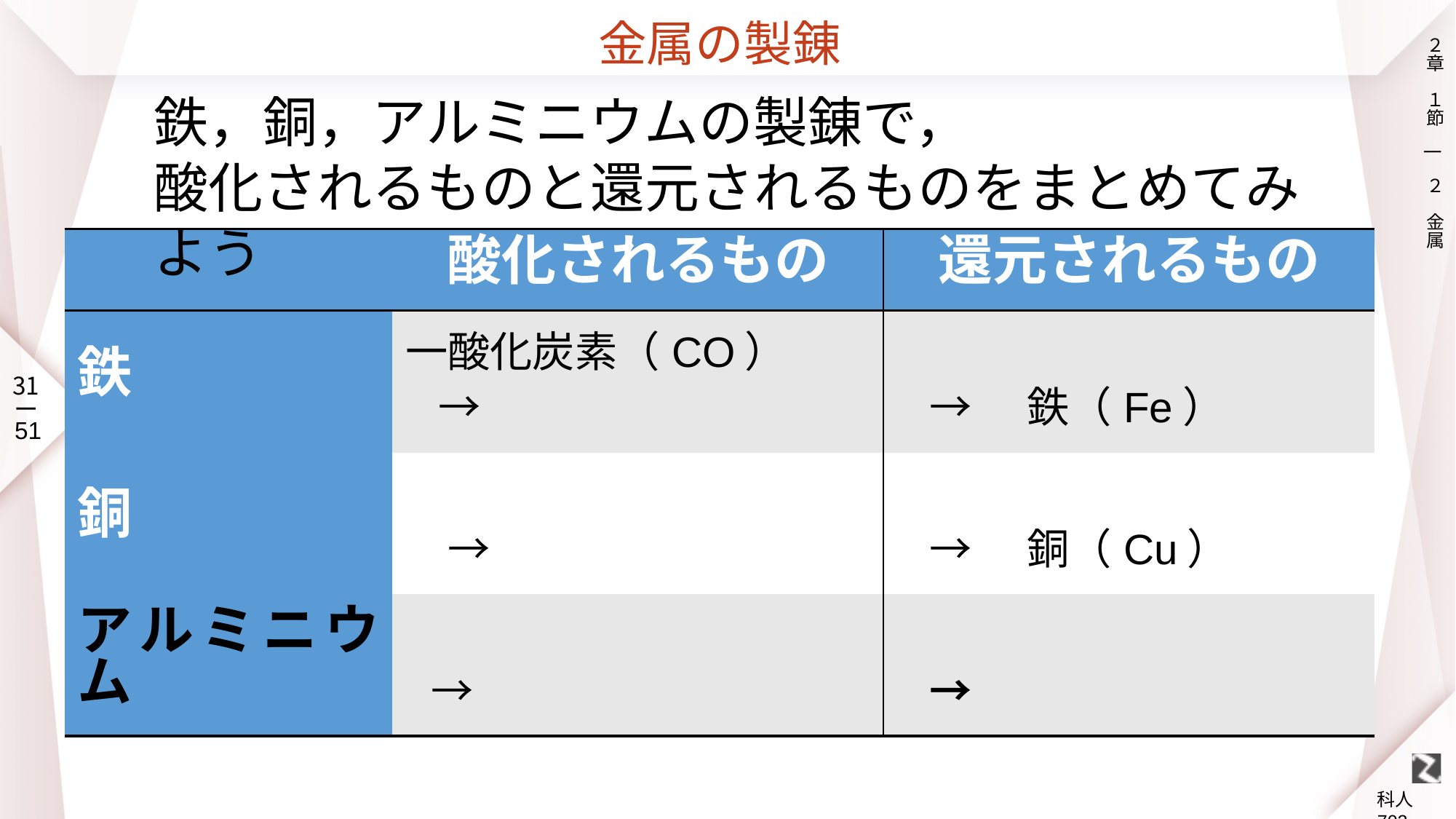

# 金属の製錬
２章　１節　|　２　金属
鉄，銅，アルミニウムの製錬で，
酸化されるものと還元されるものをまとめてみよう
|  | 酸化されるもの | 還元されるもの |
| --- | --- | --- |
| 鉄 | 一酸化炭素（CO） → | →　鉄（Fe） |
| 銅 | → | →　銅（Cu） |
| アルミニウム | → | → |